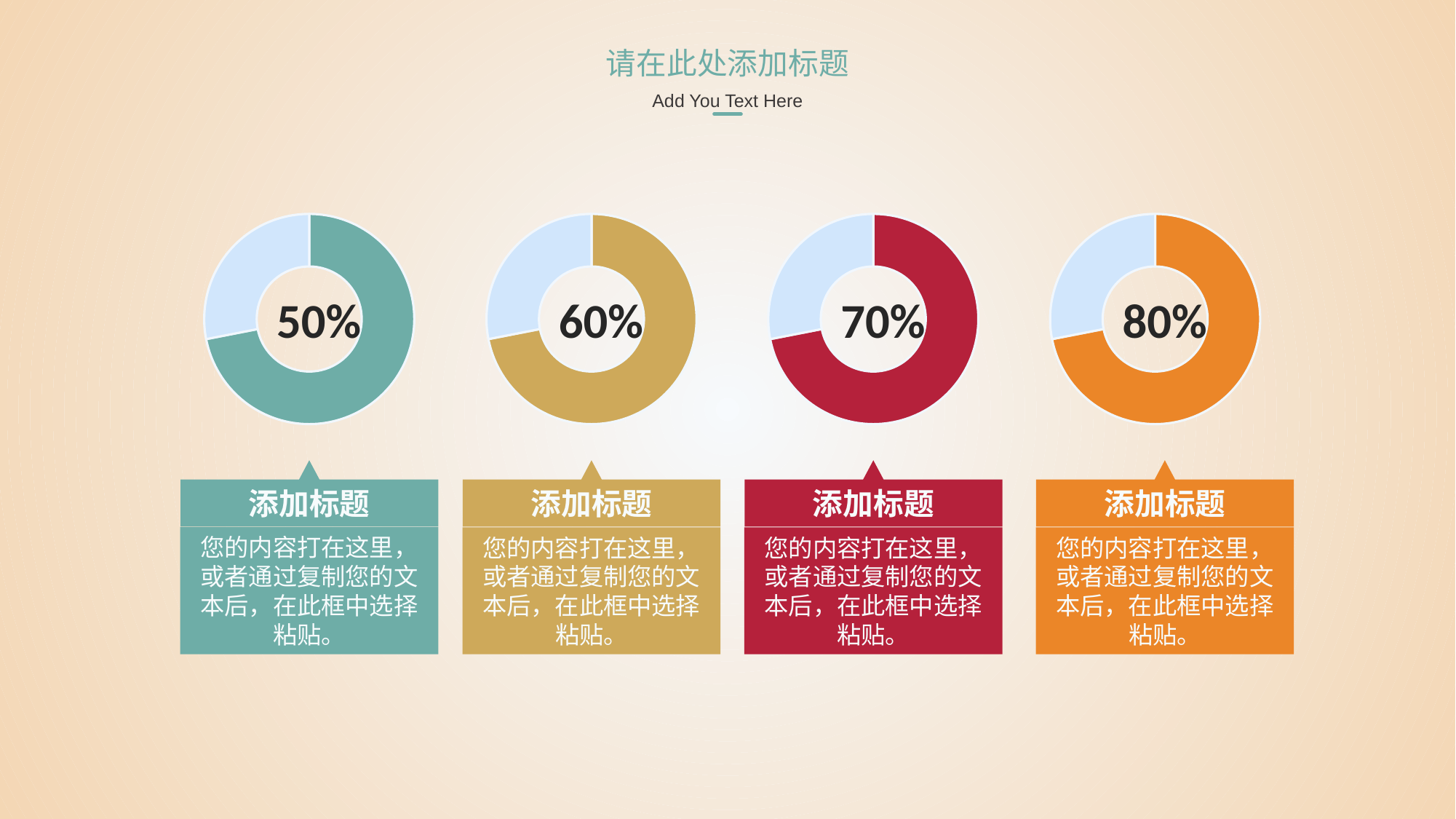

请在此处添加标题
Add You Text Here

### Chart

| Category | 销售额 |
|---|---|
| 第一季度 | 8.2 |
| 第二季度 | 3.2 |
50%

### Chart

| Category | 销售额 |
|---|---|
| 第一季度 | 8.2 |
| 第二季度 | 3.2 |
60%

### Chart

| Category | 销售额 |
|---|---|
| 第一季度 | 8.2 |
| 第二季度 | 3.2 |
70%

### Chart

| Category | 销售额 |
|---|---|
| 第一季度 | 8.2 |
| 第二季度 | 3.2 |
80%

添加标题
您的内容打在这里，或者通过复制您的文本后，在此框中选择粘贴。

添加标题
您的内容打在这里，或者通过复制您的文本后，在此框中选择粘贴。

添加标题
您的内容打在这里，或者通过复制您的文本后，在此框中选择粘贴。

添加标题
您的内容打在这里，或者通过复制您的文本后，在此框中选择粘贴。